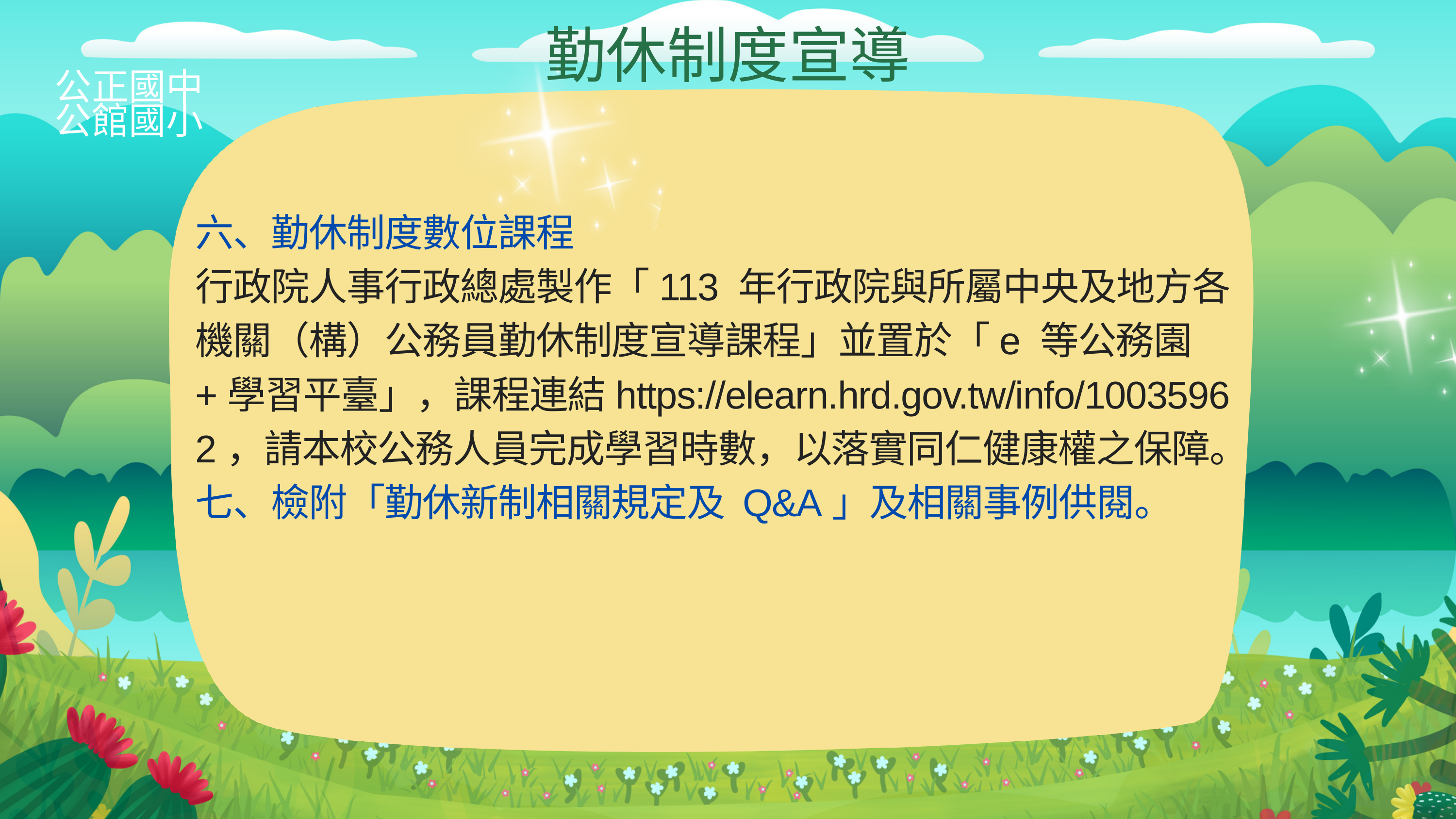

勤休制度宣導

公正國中
公館國小

六、勤休制度數位課程
行政院人事行政總處製作「113 年行政院與所屬中央及地方各機關（構）公務員勤休制度宣導課程」並置於「e 等公務園+學習平臺」，課程連結https://elearn.hrd.gov.tw/info/10035962，請本校公務人員完成學習時數，以落實同仁健康權之保障。
七、檢附「勤休新制相關規定及 Q&A」及相關事例供閱。